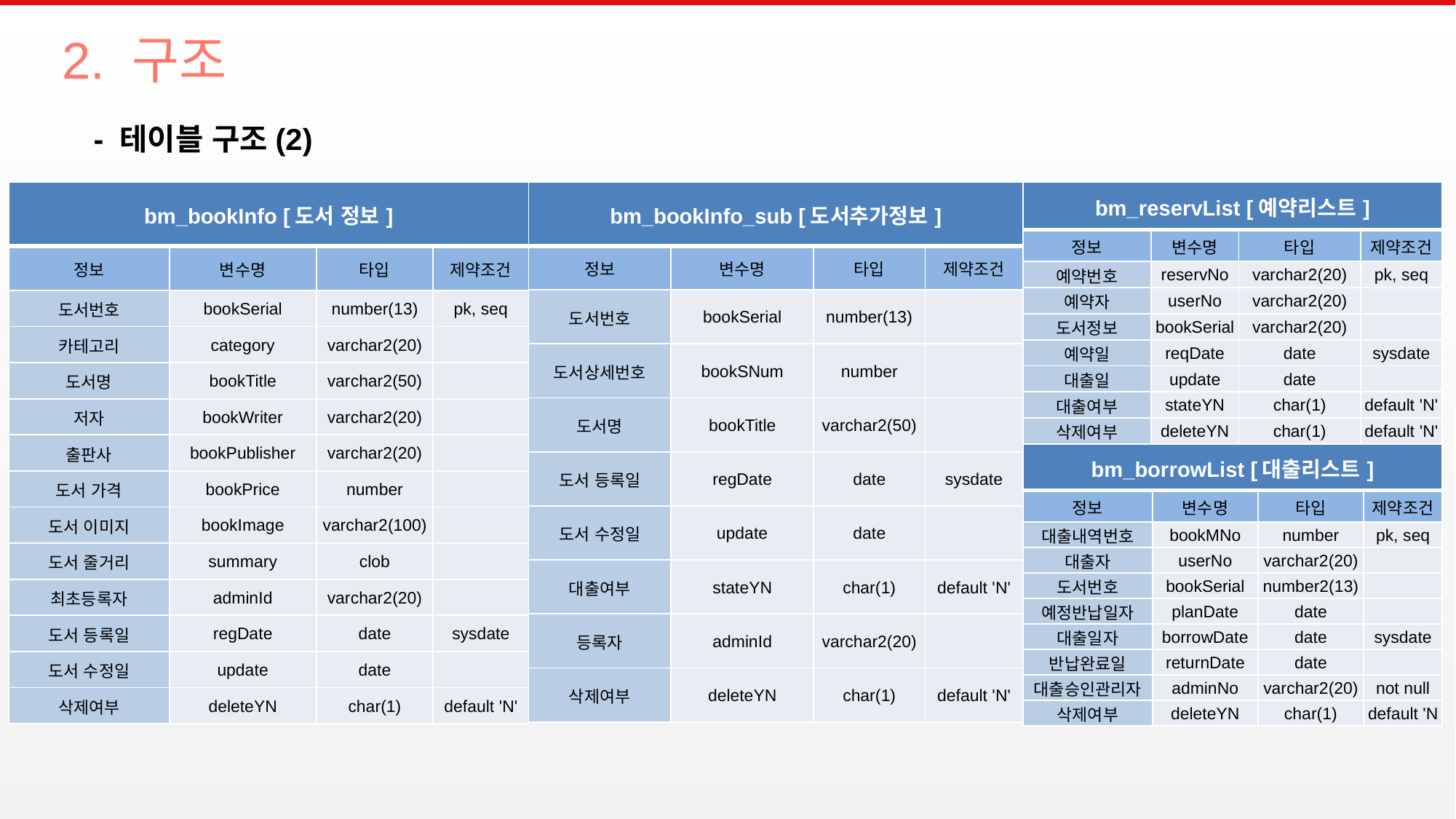

# 2. 구조
- 테이블 구조(2)
| bm\_bookInfo [도서 정보] |  |  |  |
| --- | --- | --- | --- |
| 정보 | 변수명 | 타입 | 제약조건 |
| 도서번호 | bookSerial | number(13) | pk, seq |
| 카테고리 | category | varchar2(20) |  |
| 도서명 | bookTitle | varchar2(50) |  |
| 저자 | bookWriter | varchar2(20) |  |
| 출판사 | bookPublisher | varchar2(20) |  |
| 도서 가격 | bookPrice | number |  |
| 도서 이미지 | bookImage | varchar2(100) |  |
| 도서 줄거리 | summary | clob |  |
| 최초등록자 | adminId | varchar2(20) |  |
| 도서 등록일 | regDate | date | sysdate |
| 도서 수정일 | update | date |  |
| 삭제여부 | deleteYN | char(1) | default 'N' |
| bm\_bookInfo\_sub [도서추가정보] |  |  |  |
| --- | --- | --- | --- |
| 정보 | 변수명 | 타입 | 제약조건 |
| 도서번호 | bookSerial | number(13) |  |
| 도서상세번호 | bookSNum | number |  |
| 도서명 | bookTitle | varchar2(50) |  |
| 도서 등록일 | regDate | date | sysdate |
| 도서 수정일 | update | date |  |
| 대출여부 | stateYN | char(1) | default 'N' |
| 등록자 | adminId | varchar2(20) |  |
| 삭제여부 | deleteYN | char(1) | default 'N' |
| bm\_reservList [예약리스트] |  |  |  |
| --- | --- | --- | --- |
| 정보 | 변수명 | 타입 | 제약조건 |
| 예약번호 | reservNo | varchar2(20) | pk, seq |
| 예약자 | userNo | varchar2(20) |  |
| 도서정보 | bookSerial | varchar2(20) |  |
| 예약일 | reqDate | date | sysdate |
| 대출일 | update | date |  |
| 대출여부 | stateYN | char(1) | default 'N' |
| 삭제여부 | deleteYN | char(1) | default 'N' |
| bm\_borrowList [대출리스트] |  |  |  |
| --- | --- | --- | --- |
| 정보 | 변수명 | 타입 | 제약조건 |
| 대출내역번호 | bookMNo | number | pk, seq |
| 대출자 | userNo | varchar2(20) |  |
| 도서번호 | bookSerial | number2(13) |  |
| 예정반납일자 | planDate | date |  |
| 대출일자 | borrowDate | date | sysdate |
| 반납완료일 | returnDate | date |  |
| 대출승인관리자 | adminNo | varchar2(20) | not null |
| 삭제여부 | deleteYN | char(1) | default 'N |